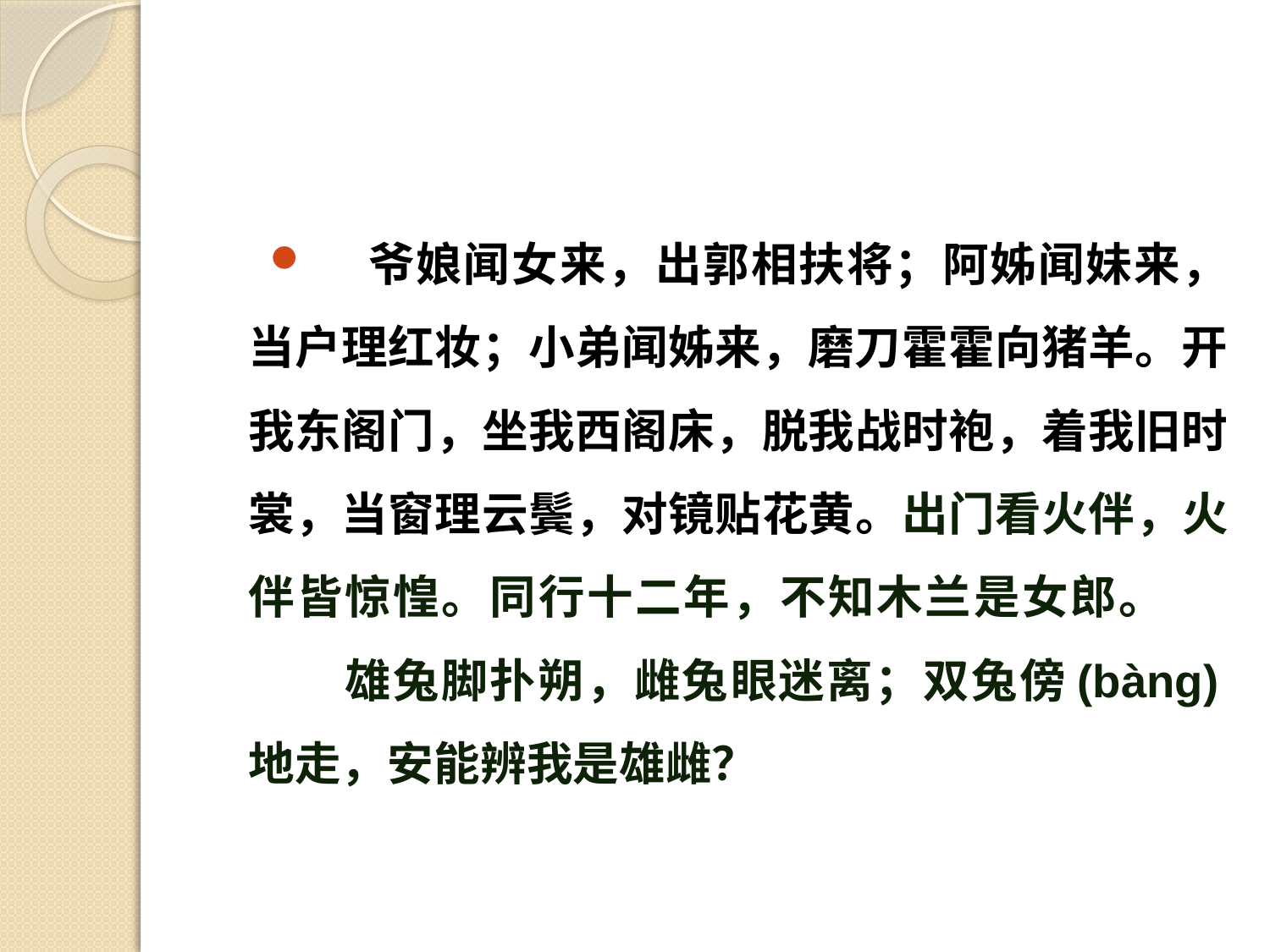

#
   爷娘闻女来，出郭相扶将；阿姊闻妹来，当户理红妆；小弟闻姊来，磨刀霍霍向猪羊。开我东阁门，坐我西阁床，脱我战时袍，着我旧时裳，当窗理云鬓，对镜贴花黄。出门看火伴，火伴皆惊惶。同行十二年，不知木兰是女郎。　 
　　雄兔脚扑朔，雌兔眼迷离；双兔傍(bàng)地走，安能辨我是雄雌？